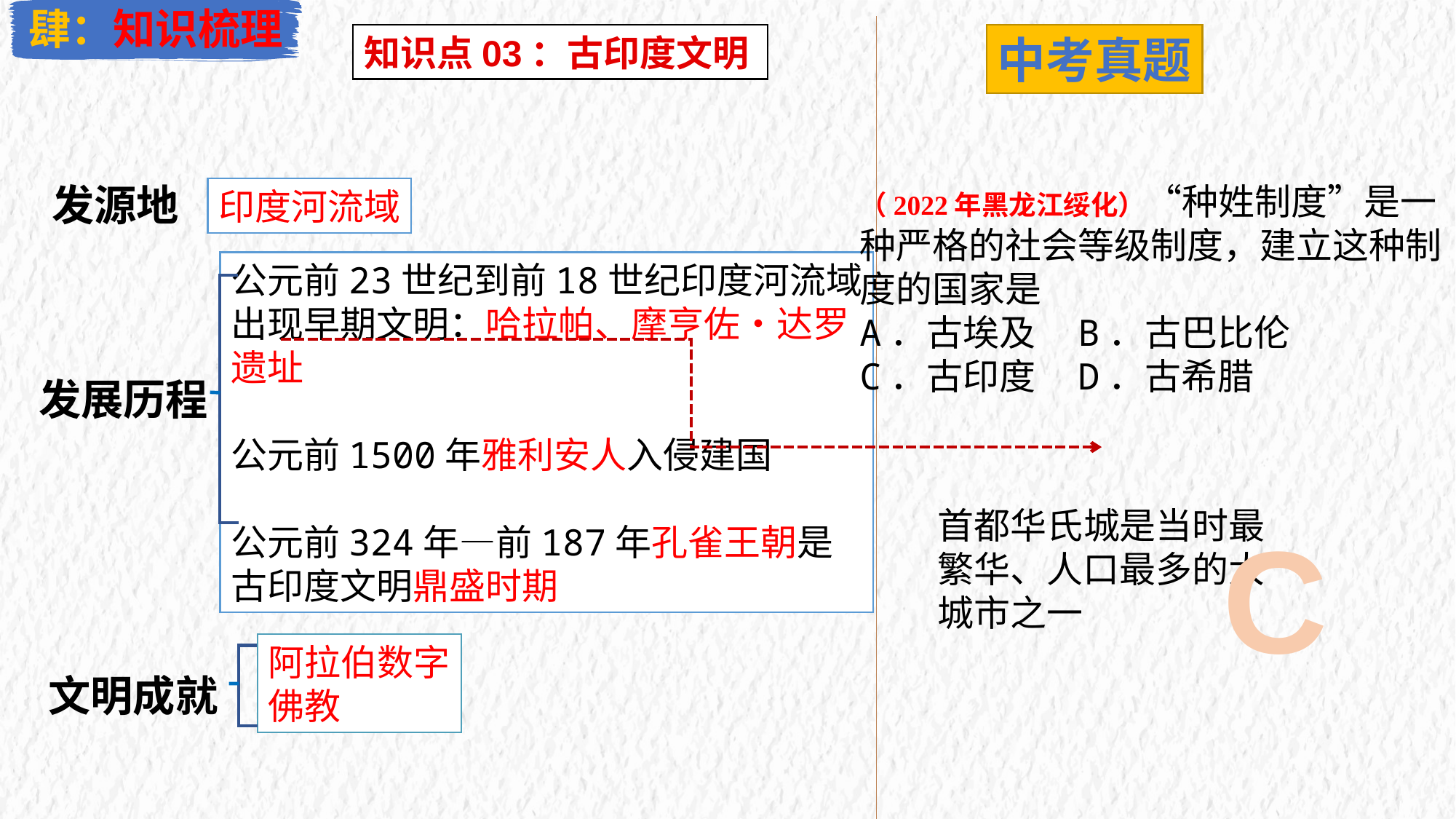

肆：知识梳理
知识点03：古印度文明
中考真题
发源地
（2022年黑龙江绥化）“种姓制度”是一种严格的社会等级制度，建立这种制度的国家是A．古埃及	B．古巴比伦
C．古印度	D．古希腊
印度河流域
公元前23世纪到前18世纪印度河流域出现早期文明：哈拉帕、摩亨佐・达罗遗址

公元前1500年雅利安人入侵建国

公元前324年—前187年孔雀王朝是古印度文明鼎盛时期

发展历程
首都华氏城是当时最繁华、人口最多的大城市之一
C
阿拉伯数字
佛教

文明成就